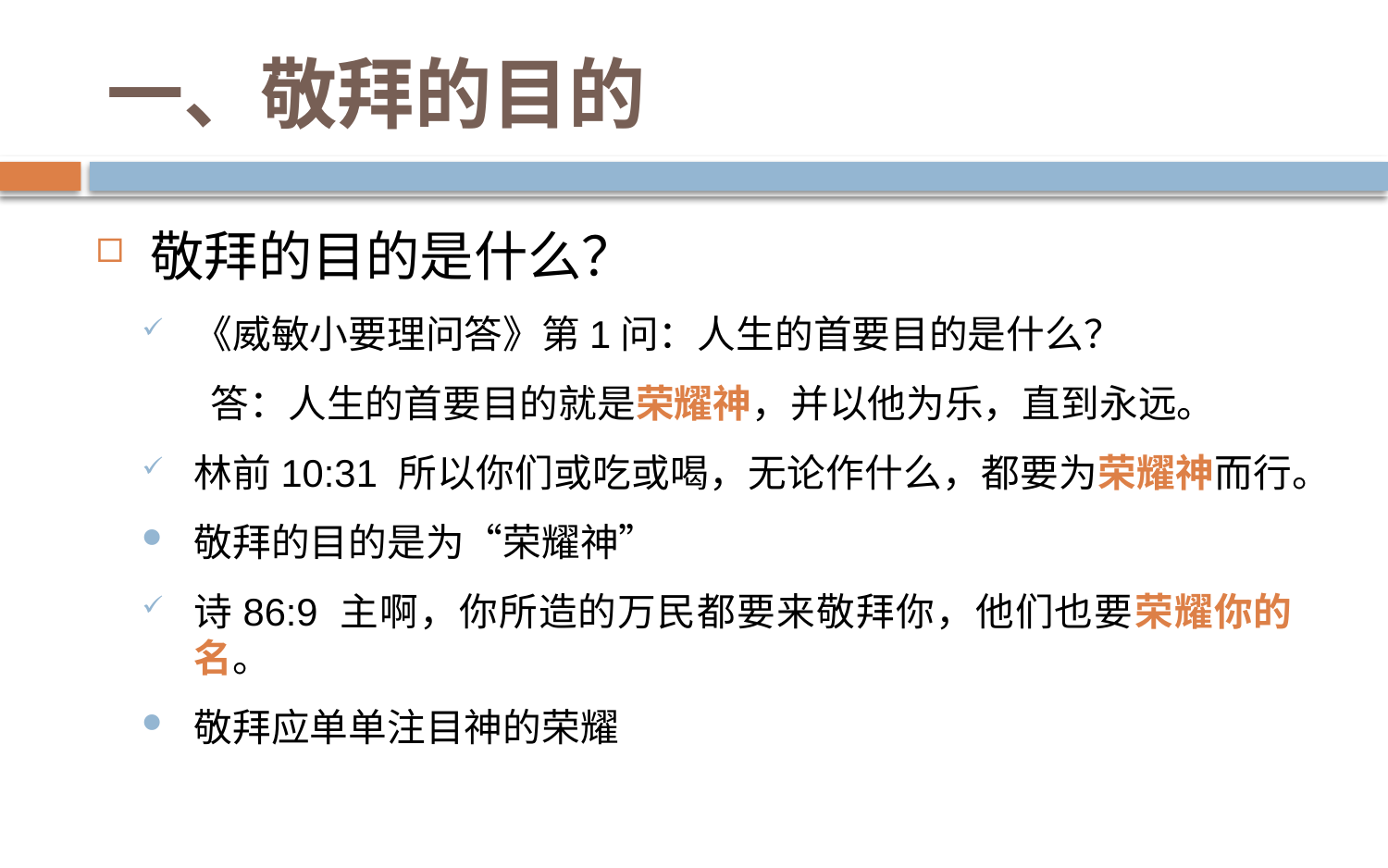

# 一、敬拜的目的
敬拜的目的是什么？
《威敏小要理问答》第1问：人生的首要目的是什么？
       答：人生的首要目的就是荣耀神，并以他为乐，直到永远。
林前10:31 所以你们或吃或喝，无论作什么，都要为荣耀神而行。
敬拜的目的是为“荣耀神”
诗86:9 主啊，你所造的万民都要来敬拜你，他们也要荣耀你的名。
敬拜应单单注目神的荣耀